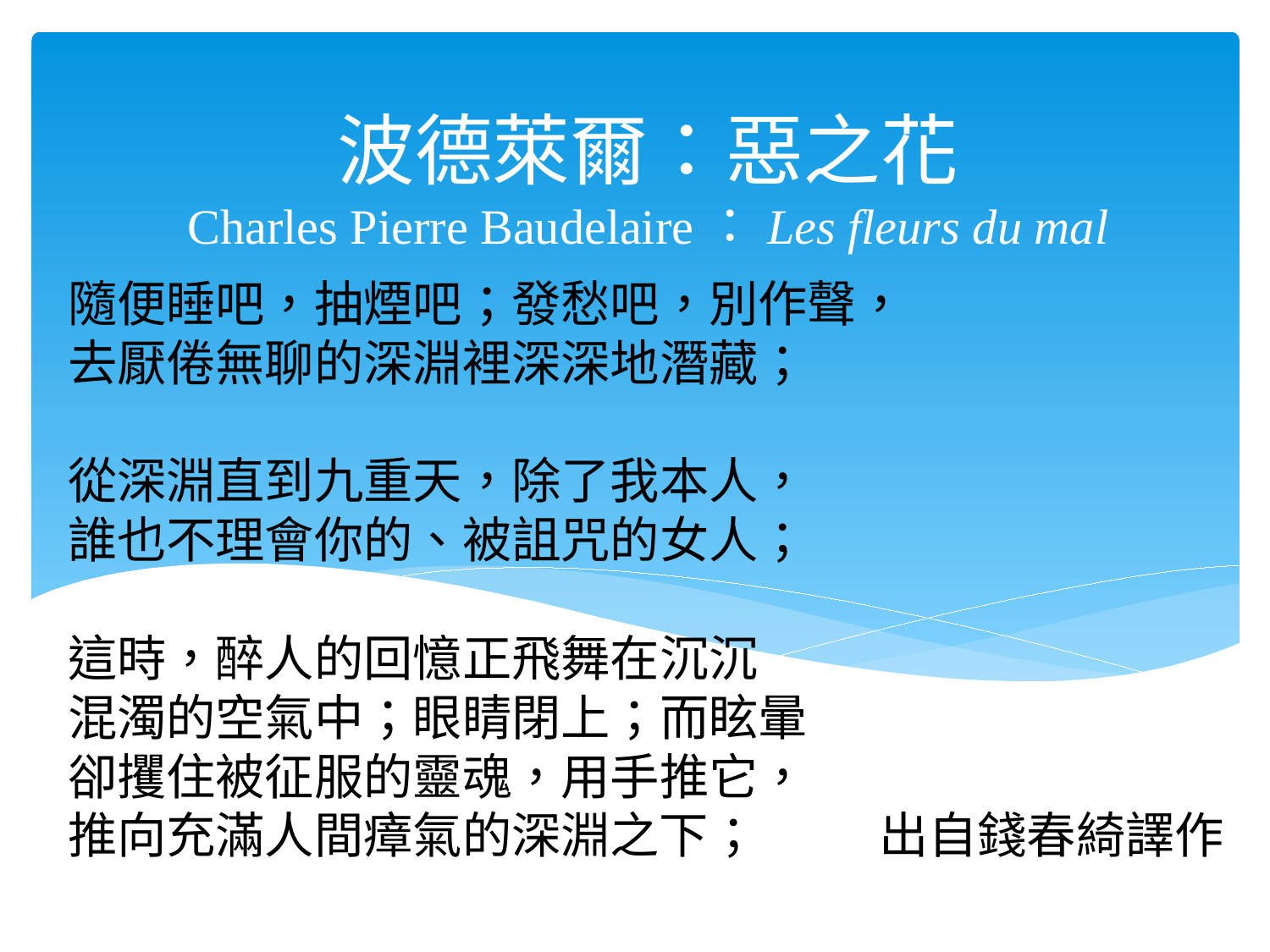

波德萊爾：惡之花
Charles Pierre Baudelaire：Les fleurs du mal
# 隨便睡吧，抽煙吧；發愁吧，別作聲， 去厭倦無聊的深淵裡深深地潛藏；   從深淵直到九重天，除了我本人， 誰也不理會你的、被詛咒的女人；   這時，醉人的回憶正飛舞在沉沉 混濁的空氣中；眼睛閉上；而眩暈 卻攫住被征服的靈魂，用手推它， 推向充滿人間瘴氣的深淵之下；           出自錢春綺譯作